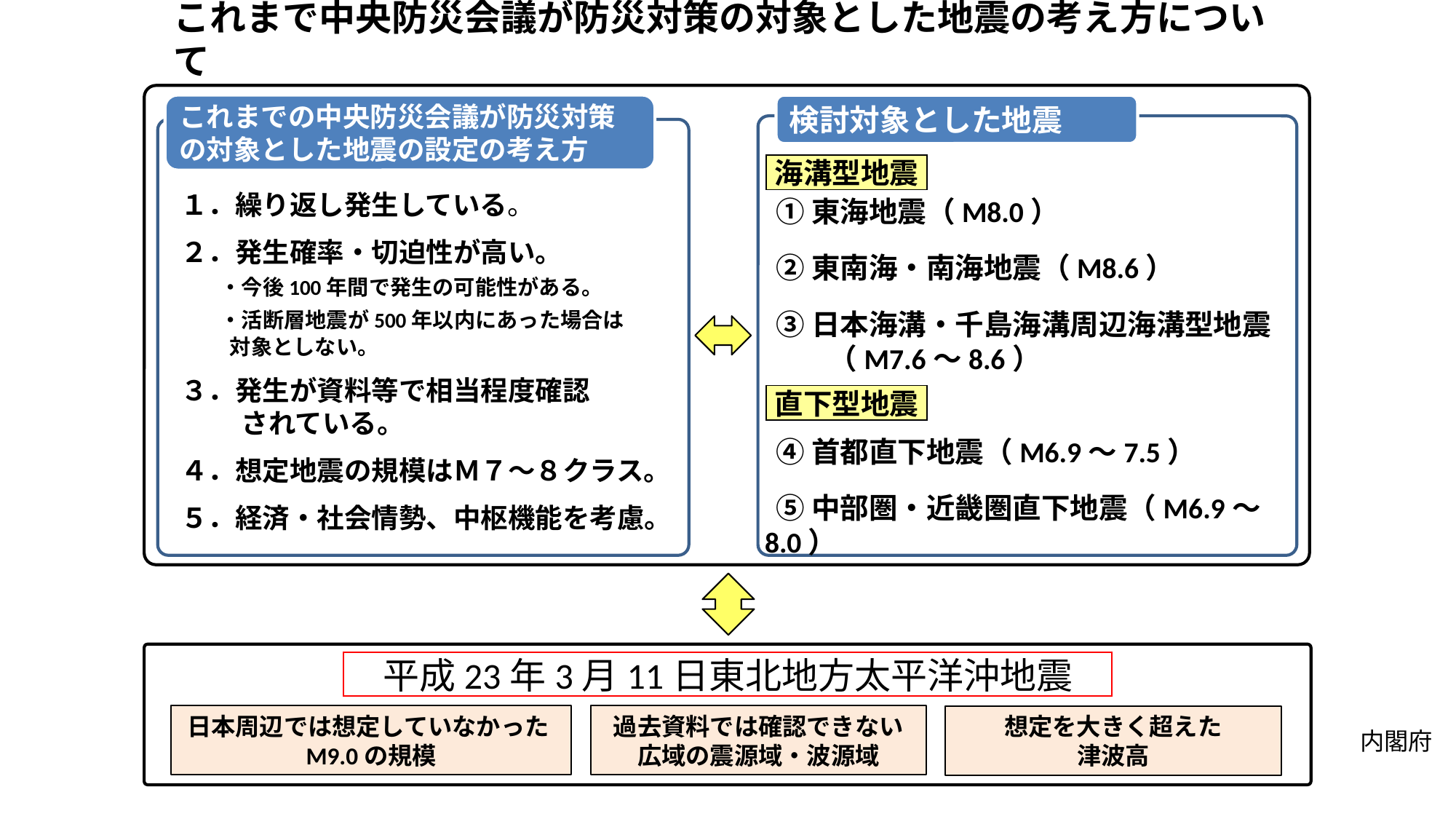

# これまで中央防災会議が防災対策の対象とした地震の考え方について

これまでの中央防災会議が防災対策の対象とした地震の設定の考え方
検討対象とした地震

海溝型地震
１．繰り返し発生している。

２．発生確率・切迫性が高い。
　  ・今後100年間で発生の可能性がある。
　  ・活断層地震が500年以内にあった場合は
         対象としない。

３．発生が資料等で相当程度確認
　　 されている。

４．想定地震の規模はＭ７～８クラス。

５．経済・社会情勢、中枢機能を考慮。
①東海地震（M8.0）

②東南海・南海地震（M8.6）

③日本海溝・千島海溝周辺海溝型地震
       （M7.6～8.6）

④首都直下地震（M6.9～7.5）

⑤中部圏・近畿圏直下地震（M6.9～8.0）

直下型地震

平成23年3月11日東北地方太平洋沖地震
想定を大きく超えた
津波高
日本周辺では想定していなかったM9.0の規模
過去資料では確認できない
広域の震源域・波源域
内閣府